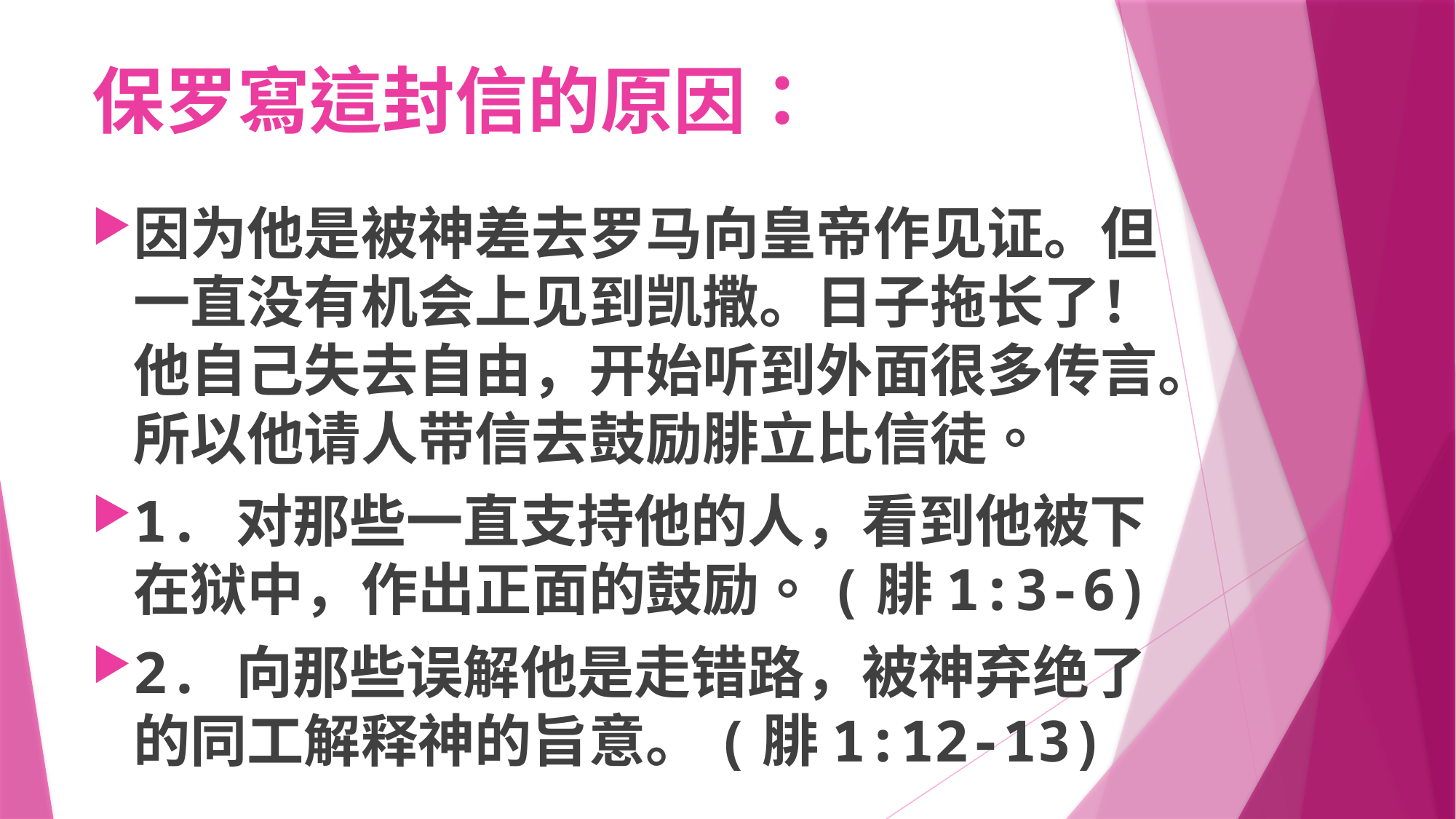

# 保罗寫這封信的原因：
因为他是被神差去罗马向皇帝作见证。但一直没有机会上见到凯撒。日子拖长了！他自己失去自由，开始听到外面很多传言。所以他请人带信去鼓励腓立比信徒。
1.	对那些一直支持他的人，看到他被下在狱中，作出正面的鼓励。(腓1:3-6)
2.	向那些误解他是走错路，被神弃绝了的同工解释神的旨意。(腓1:12-13)